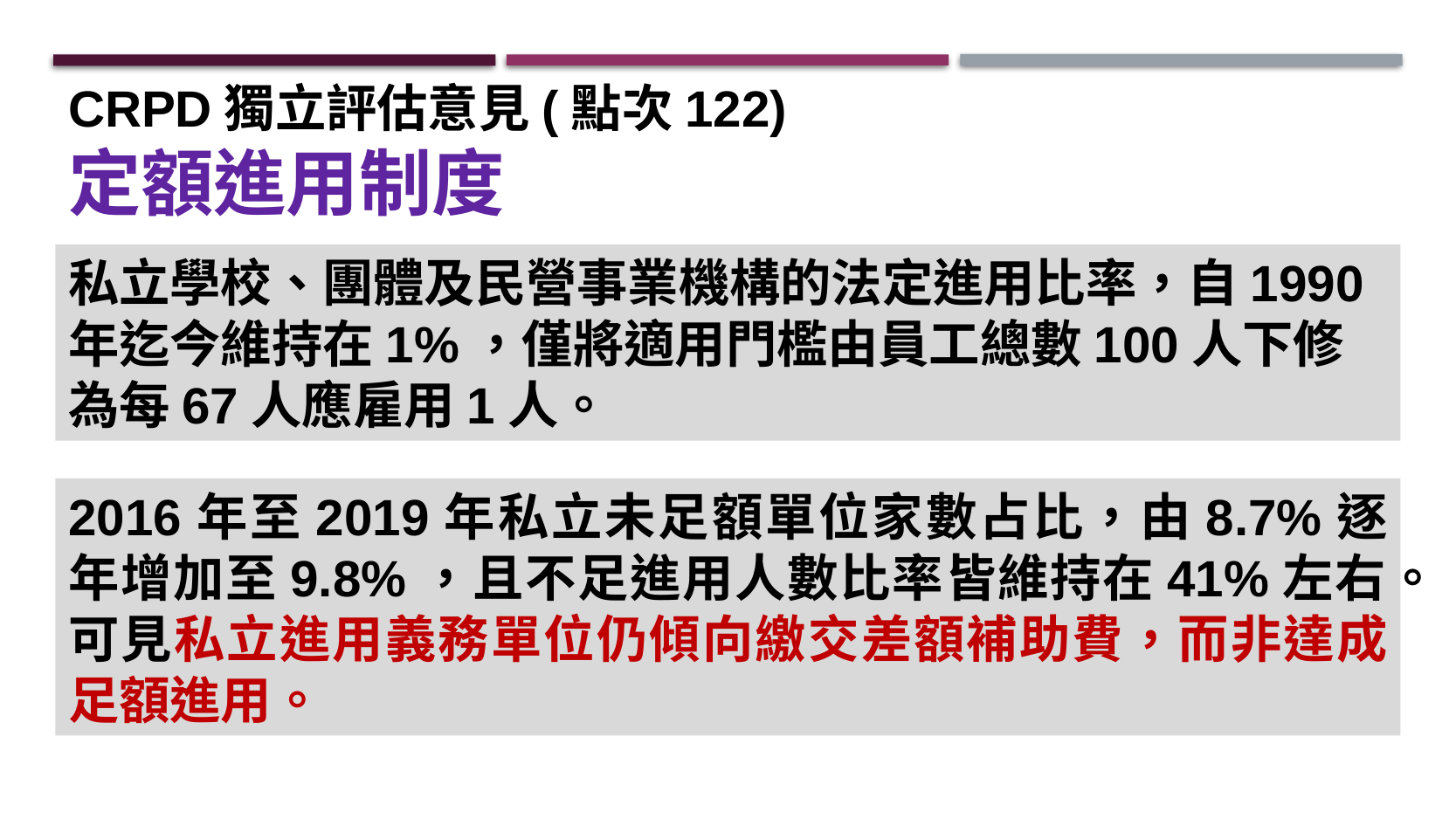

CRPD獨立評估意見(點次122)
定額進用制度
私立學校、團體及民營事業機構的法定進用比率，自1990年迄今維持在1%，僅將適用門檻由員工總數100人下修為每67人應雇用1人。
2016年至2019年私立未足額單位家數占比，由8.7%逐年增加至9.8%，且不足進用人數比率皆維持在41%左右。
可見私立進用義務單位仍傾向繳交差額補助費，而非達成足額進用。